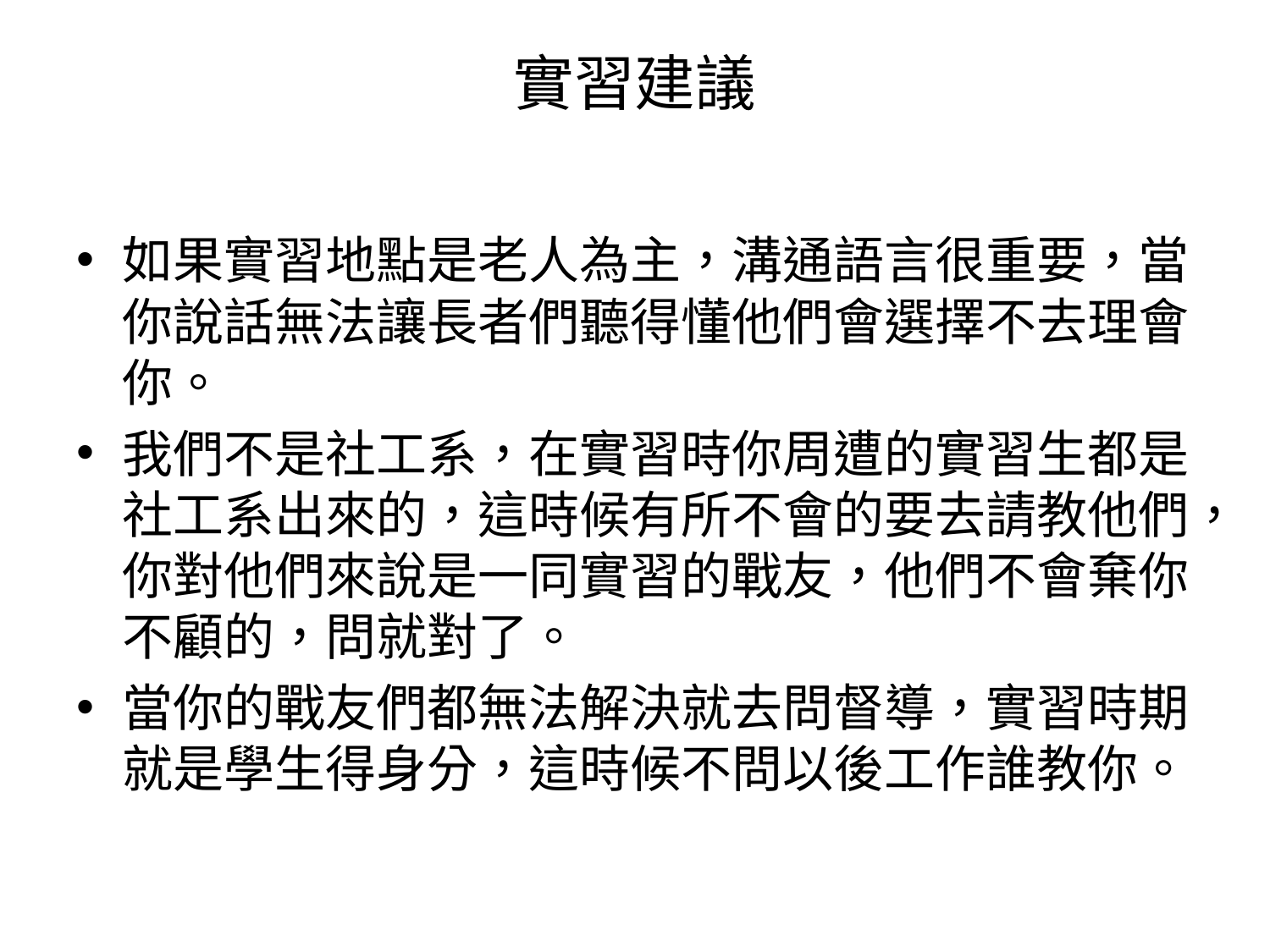

# 實習建議
如果實習地點是老人為主，溝通語言很重要，當你說話無法讓長者們聽得懂他們會選擇不去理會你。
我們不是社工系，在實習時你周遭的實習生都是社工系出來的，這時候有所不會的要去請教他們，你對他們來說是一同實習的戰友，他們不會棄你不顧的，問就對了。
當你的戰友們都無法解決就去問督導，實習時期就是學生得身分，這時候不問以後工作誰教你。